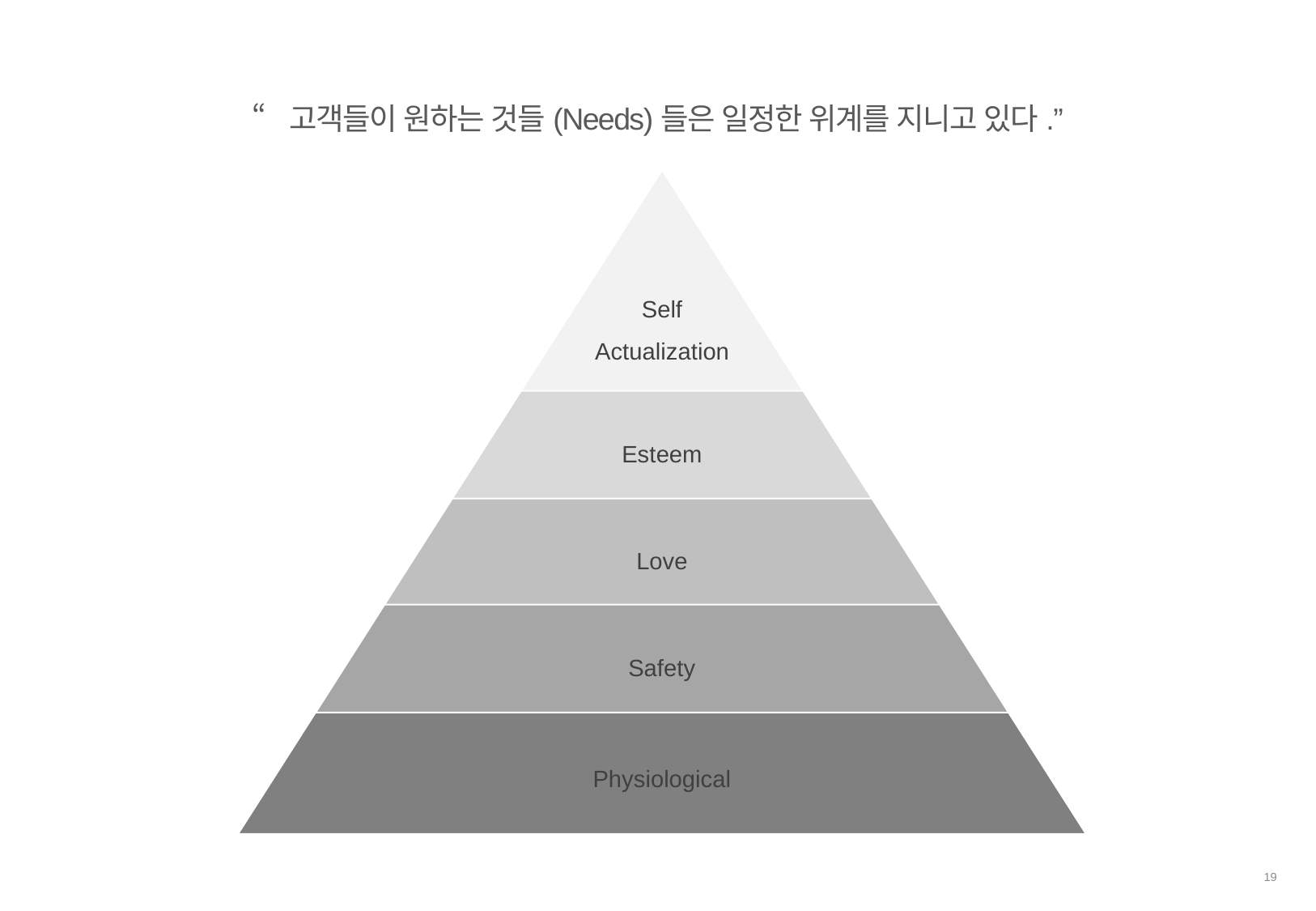

“고객들이 원하는 것들(Needs)들은 일정한 위계를 지니고 있다.”

Self
Actualization
Esteem
Love
Safety
Physiological